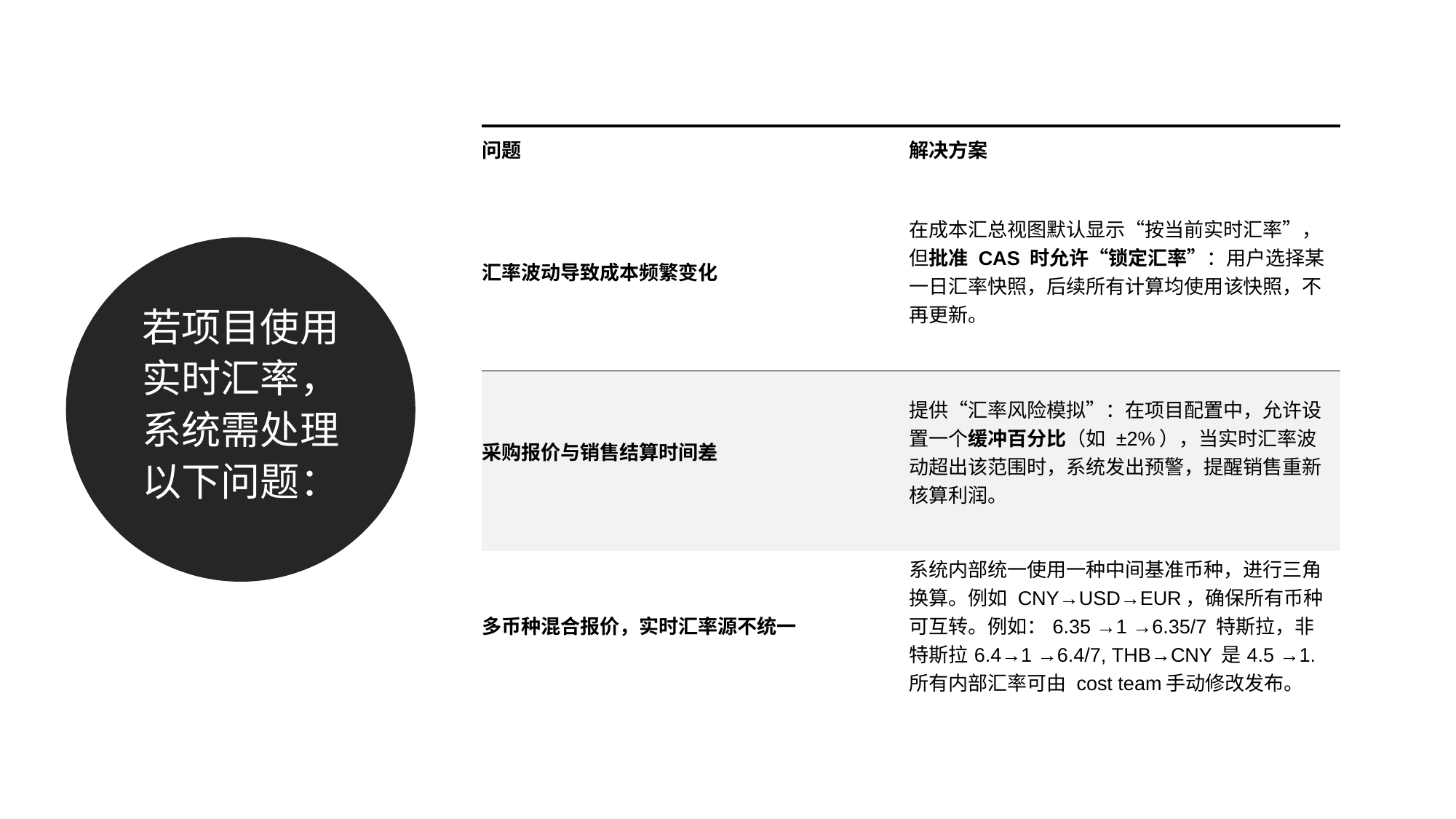

| 问题 | 解决方案 |
| --- | --- |
| 汇率波动导致成本频繁变化 | 在成本汇总视图默认显示“按当前实时汇率”，但批准 CAS 时允许“锁定汇率”：用户选择某一日汇率快照，后续所有计算均使用该快照，不再更新。 |
| 采购报价与销售结算时间差 | 提供“汇率风险模拟”：在项目配置中，允许设置一个缓冲百分比（如 ±2%），当实时汇率波动超出该范围时，系统发出预警，提醒销售重新核算利润。 |
| 多币种混合报价，实时汇率源不统一 | 系统内部统一使用一种中间基准币种，进行三角换算。例如 CNY→USD→EUR，确保所有币种可互转。例如：6.35 →1 →6.35/7 特斯拉，非特斯拉6.4→1 →6.4/7, THB→CNY 是4.5 →1. 所有内部汇率可由 cost team手动修改发布。 |
若项目使用实时汇率，系统需处理以下问题：